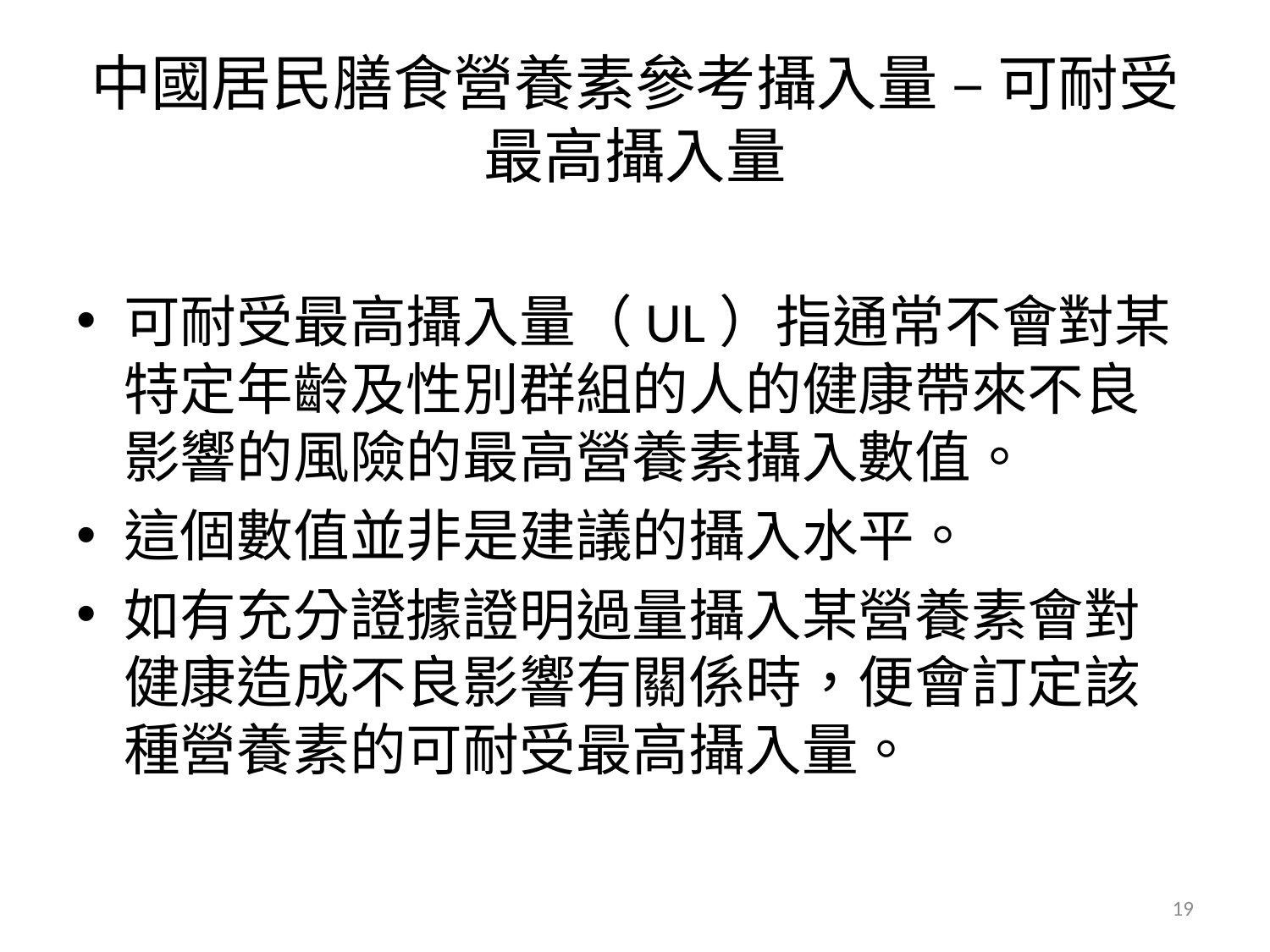

# 中國居民膳食營養素參考攝入量 – 可耐受最高攝入量
可耐受最高攝入量（UL）指通常不會對某特定年齡及性別群組的人的健康帶來不良影響的風險的最高營養素攝入數值。
這個數值並非是建議的攝入水平。
如有充分證據證明過量攝入某營養素會對健康造成不良影響有關係時，便會訂定該種營養素的可耐受最高攝入量。
19